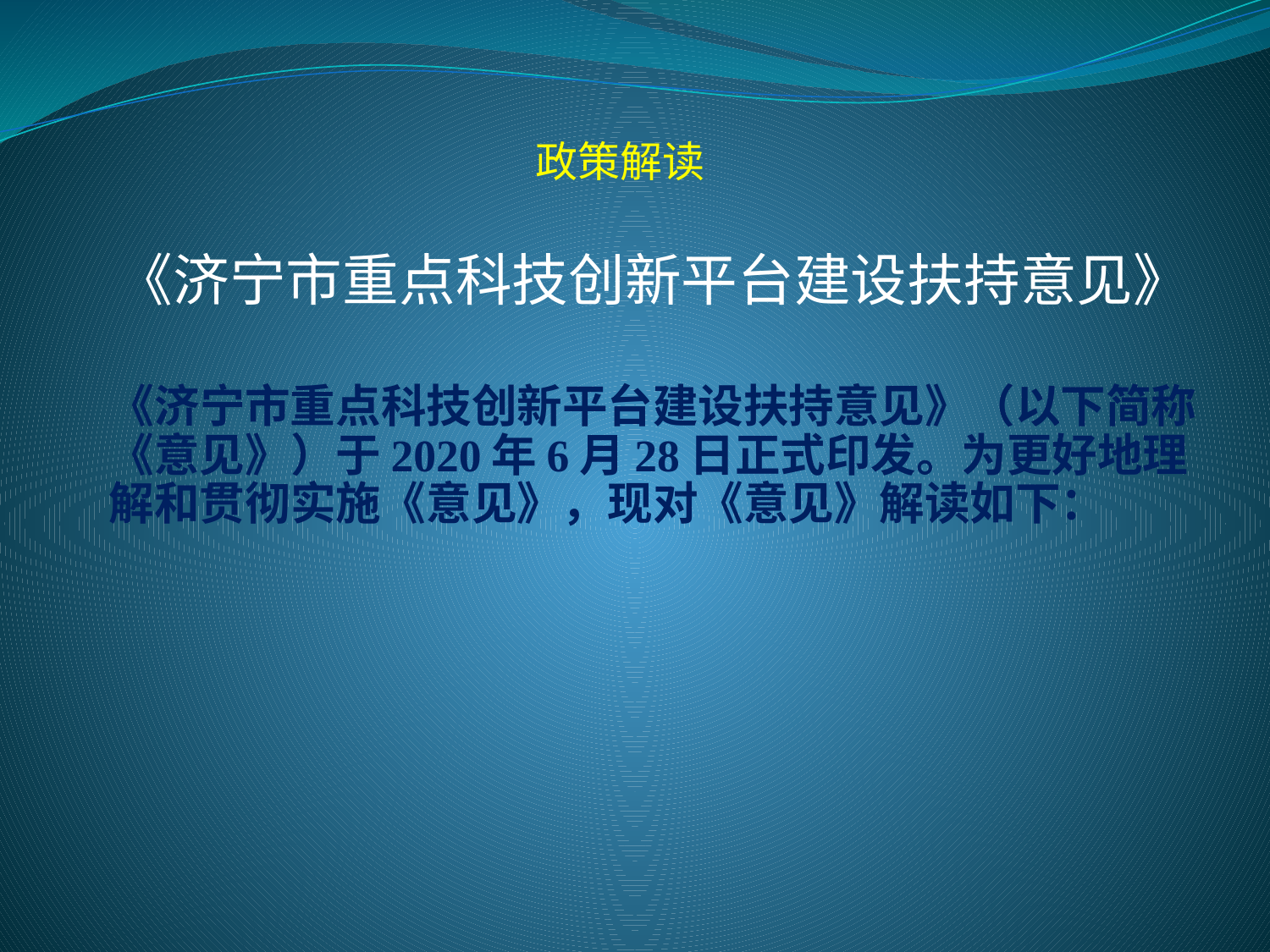

政策解读
《济宁市重点科技创新平台建设扶持意见》
# 《济宁市重点科技创新平台建设扶持意见》（以下简称《意见》）于2020年6月28日正式印发。为更好地理解和贯彻实施《意见》，现对《意见》解读如下：